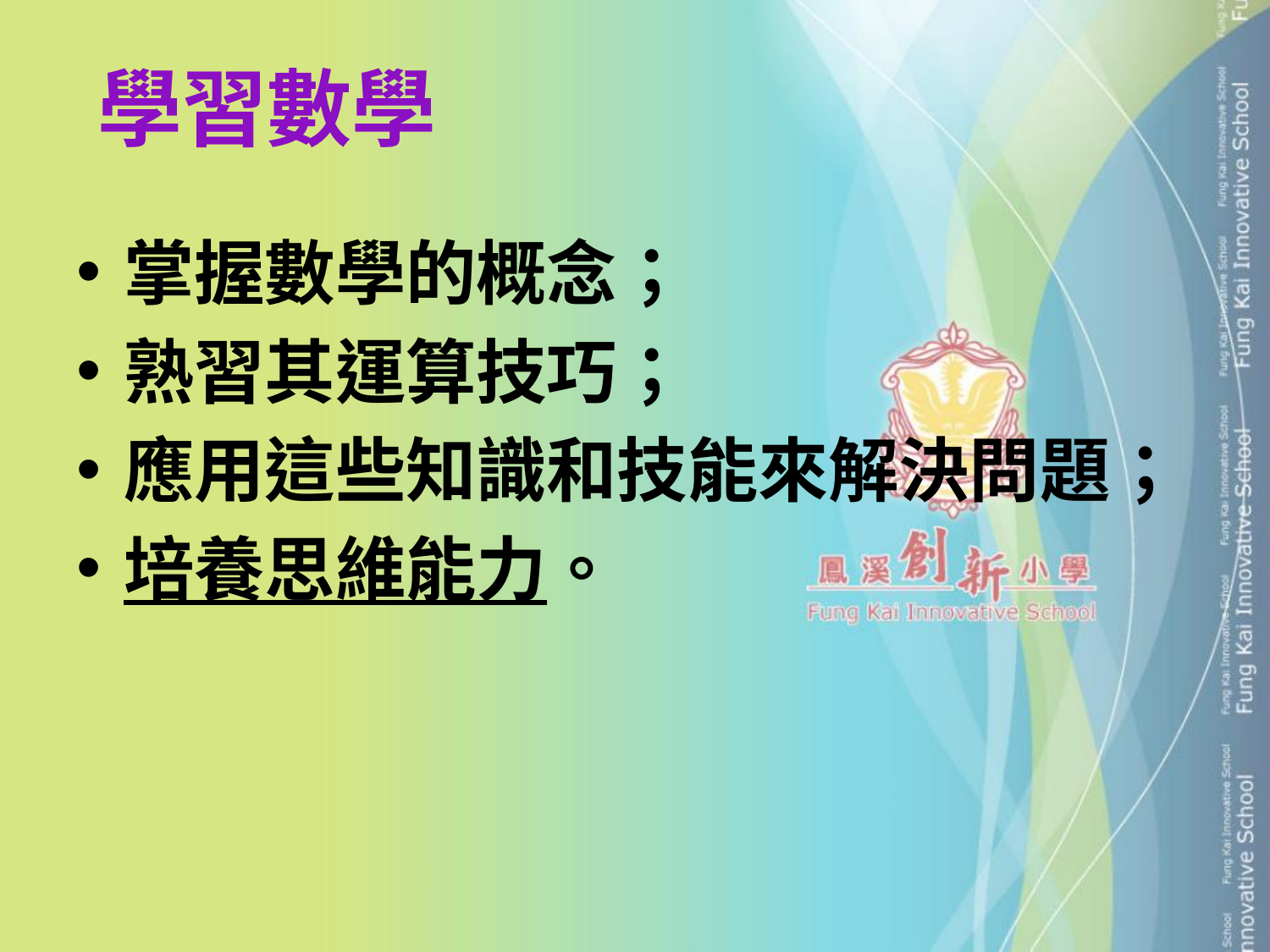

# 學習數學
掌握數學的概念；
熟習其運算技巧；
應用這些知識和技能來解決問題；
培養思維能力。